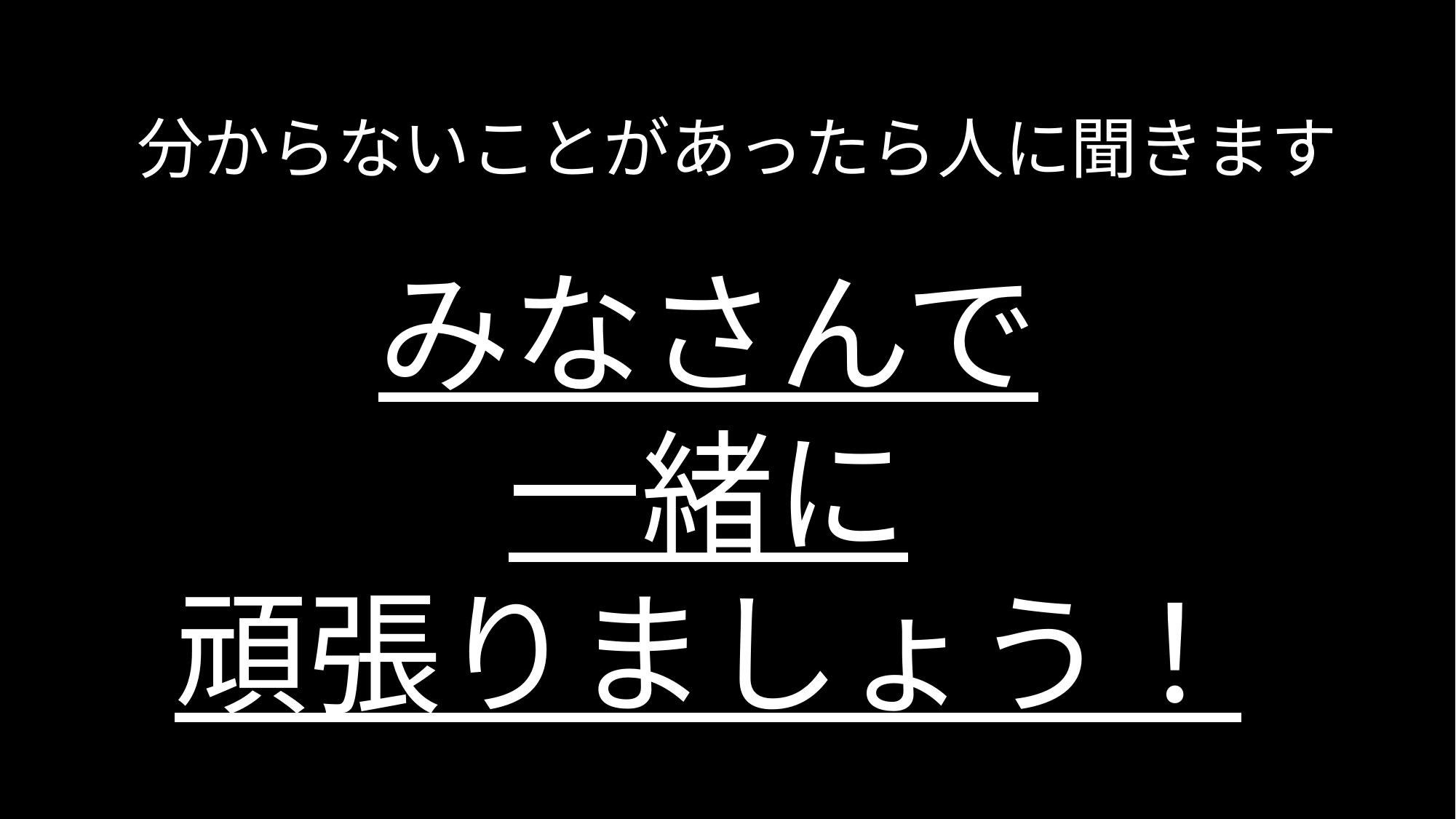

分からないことがあったら人に聞きます
みなさんで
一緒に
頑張りましょう！